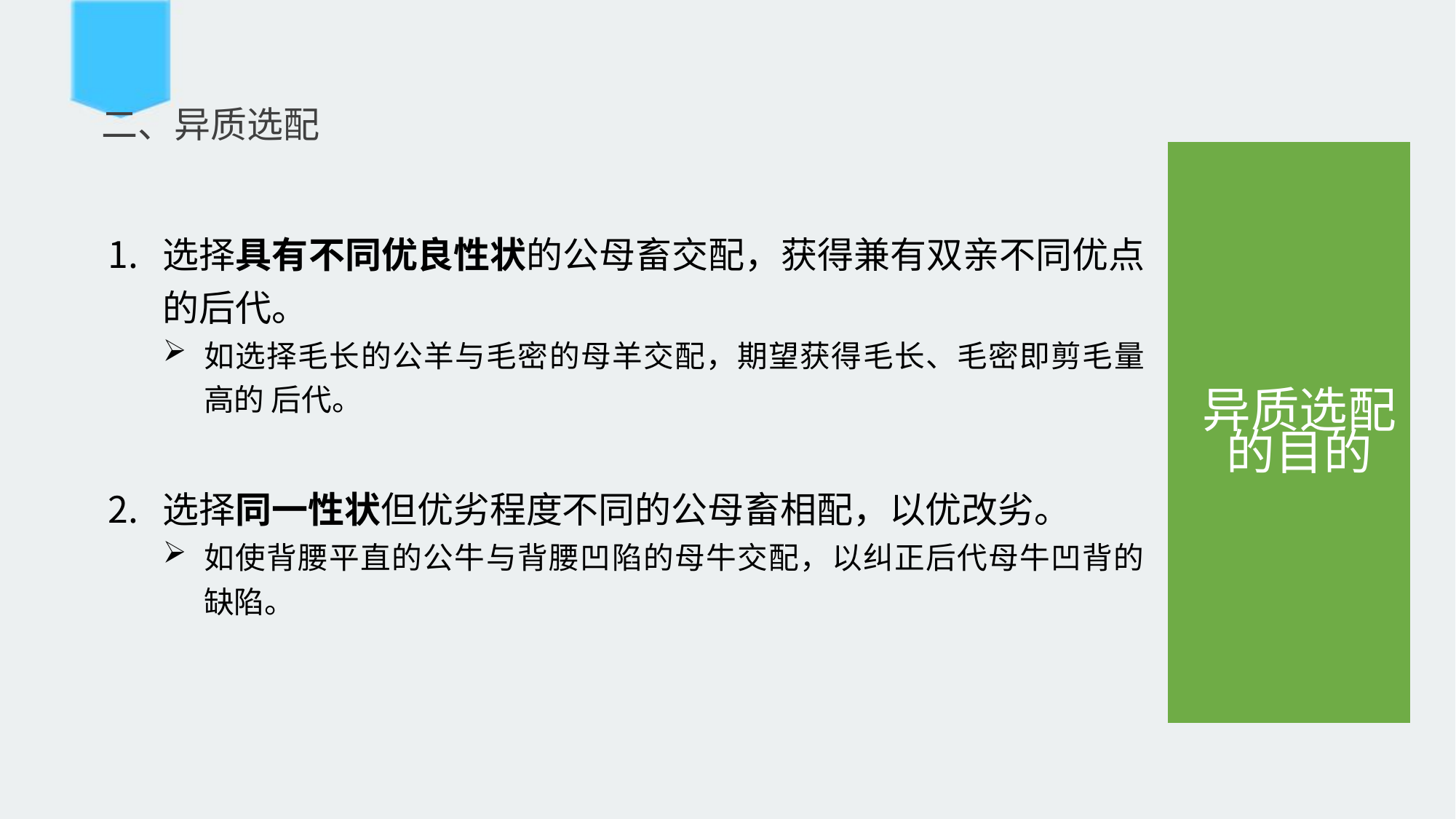

# 二、异质选配
|  |  |  |
| --- | --- | --- |
| 选择具有不同优良性状的公母畜交配，获得兼有双亲不同优点的后代。 如选择毛长的公羊与毛密的母羊交配，期望获得毛长、毛密即剪毛量高的 后代。 选择同一性状但优劣程度不同的公母畜相配，以优改劣。 如使背腰平直的公牛与背腰凹陷的母牛交配，以纠正后代母牛凹背的缺陷。 | 异质选配的目的 |  |
|  |  |  |